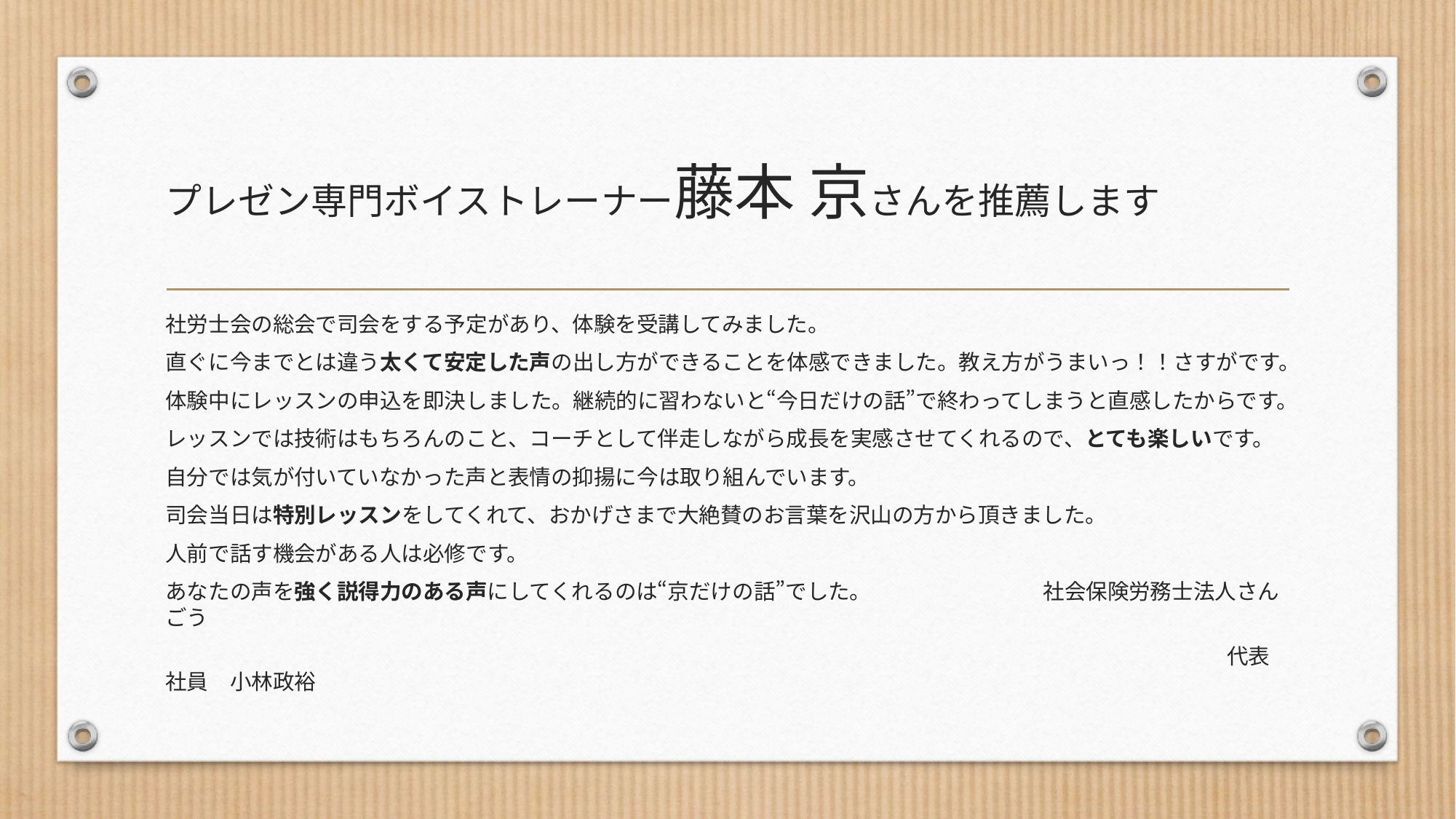

# プレゼン専門ボイストレーナー藤本 京さんを推薦します
社労士会の総会で司会をする予定があり、体験を受講してみました。
直ぐに今までとは違う太くて安定した声の出し方ができることを体感できました。教え方がうまいっ！！さすがです。
体験中にレッスンの申込を即決しました。継続的に習わないと“今日だけの話”で終わってしまうと直感したからです。
レッスンでは技術はもちろんのこと、コーチとして伴走しながら成長を実感させてくれるので、とても楽しいです。
自分では気が付いていなかった声と表情の抑揚に今は取り組んでいます。
司会当日は特別レッスンをしてくれて、おかげさまで大絶賛のお言葉を沢山の方から頂きました。
人前で話す機会がある人は必修です。
あなたの声を強く説得力のある声にしてくれるのは“京だけの話”でした。　　　　　　　　社会保険労務士法人さんごう
　　　　　　　　　　　　　　　　　　　　　　　　　　　　　　　　　　　　　　　　　　　　　　　　　  代表社員　小林政裕